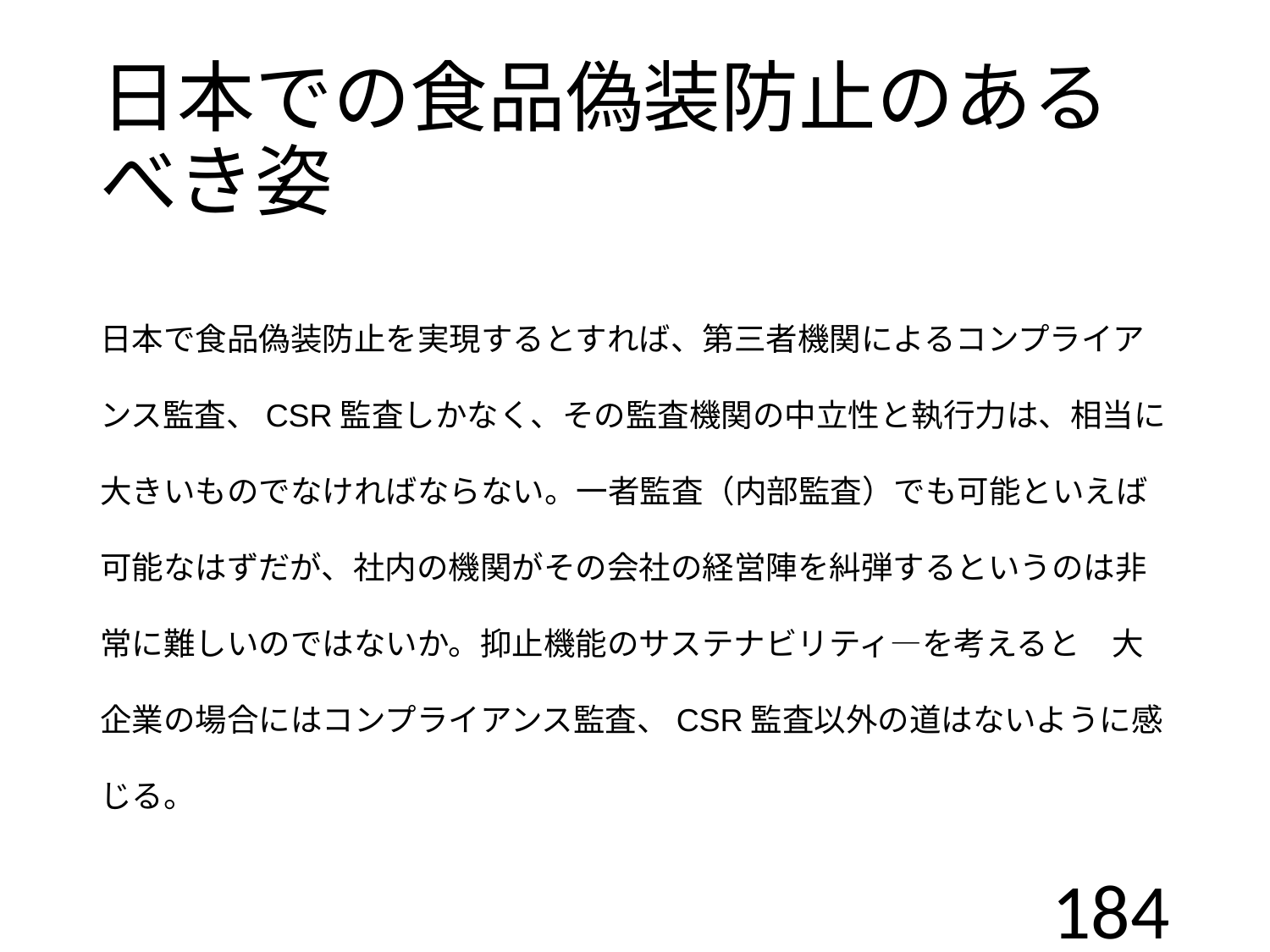

# 日本での食品偽装防止のあるべき姿
日本で食品偽装防止を実現するとすれば、第三者機関によるコンプライアンス監査、CSR監査しかなく、その監査機関の中立性と執行力は、相当に大きいものでなければならない。一者監査（内部監査）でも可能といえば可能なはずだが、社内の機関がその会社の経営陣を糾弾するというのは非常に難しいのではないか。抑止機能のサステナビリティ―を考えると　大企業の場合にはコンプライアンス監査、CSR監査以外の道はないように感じる。

184